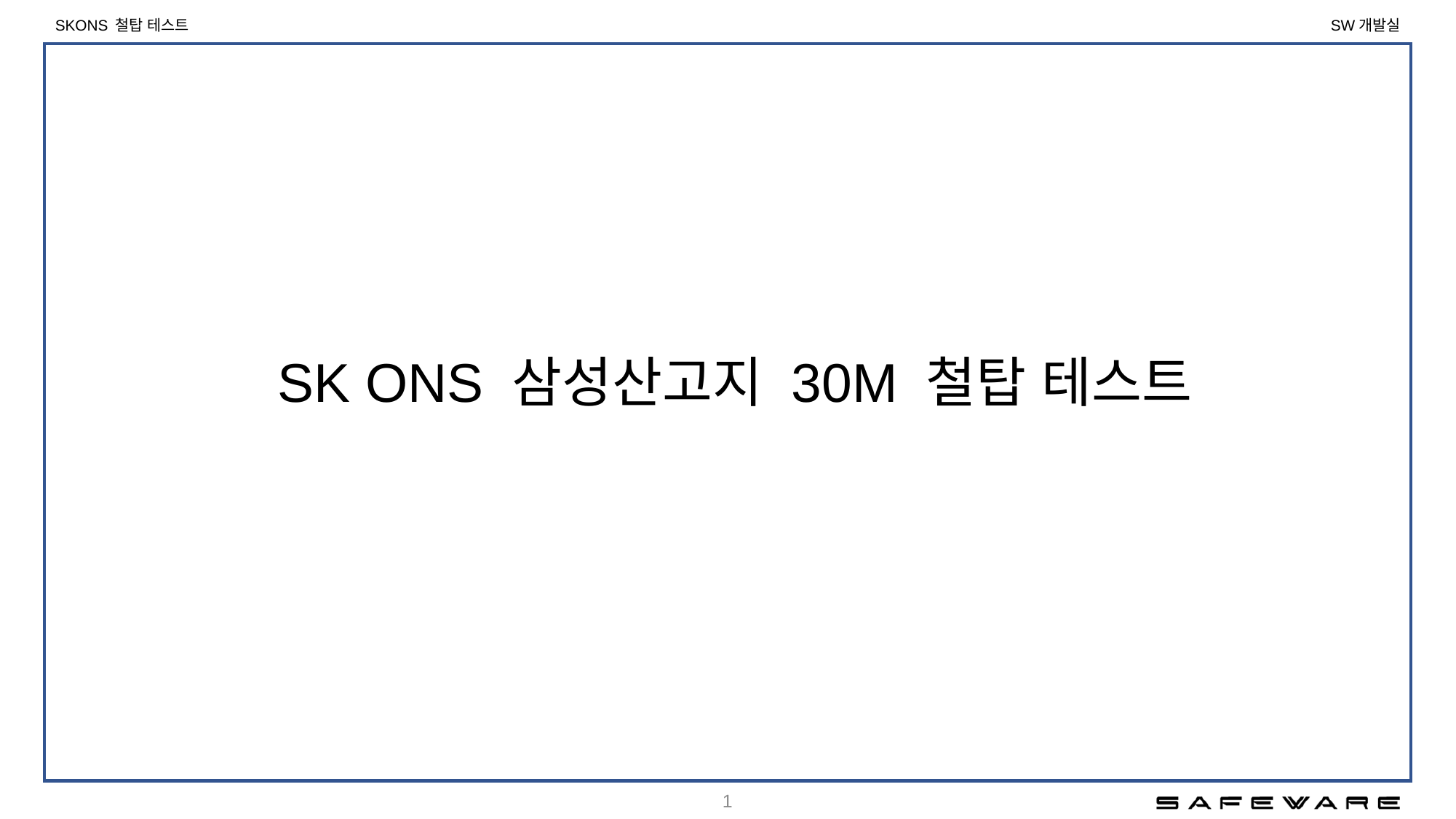

# SK ONS 삼성산고지 30M 철탑 테스트
1